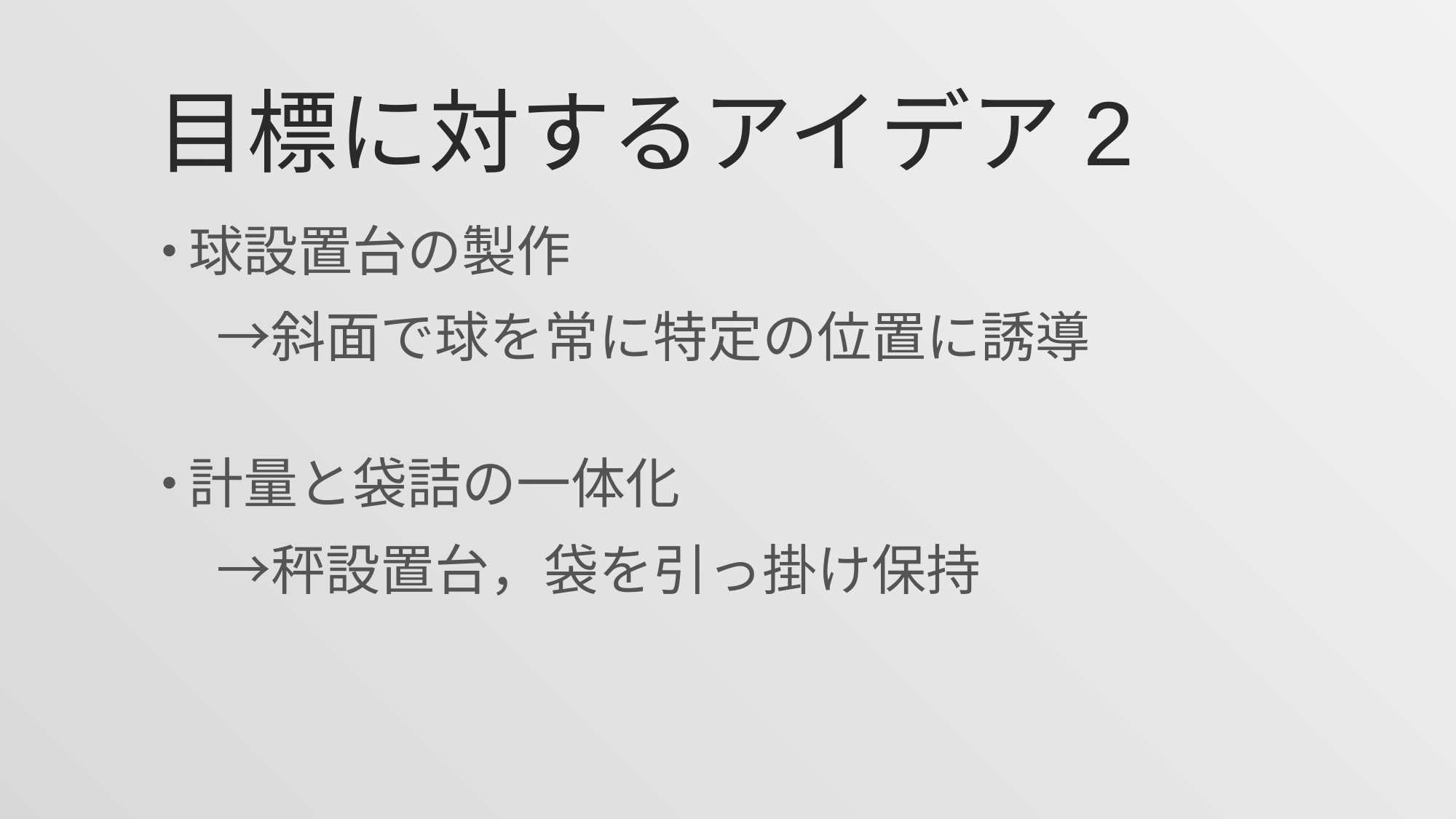

# 目標に対するアイデア2
球設置台の製作
　→斜面で球を常に特定の位置に誘導

計量と袋詰の一体化
　→秤設置台，袋を引っ掛け保持